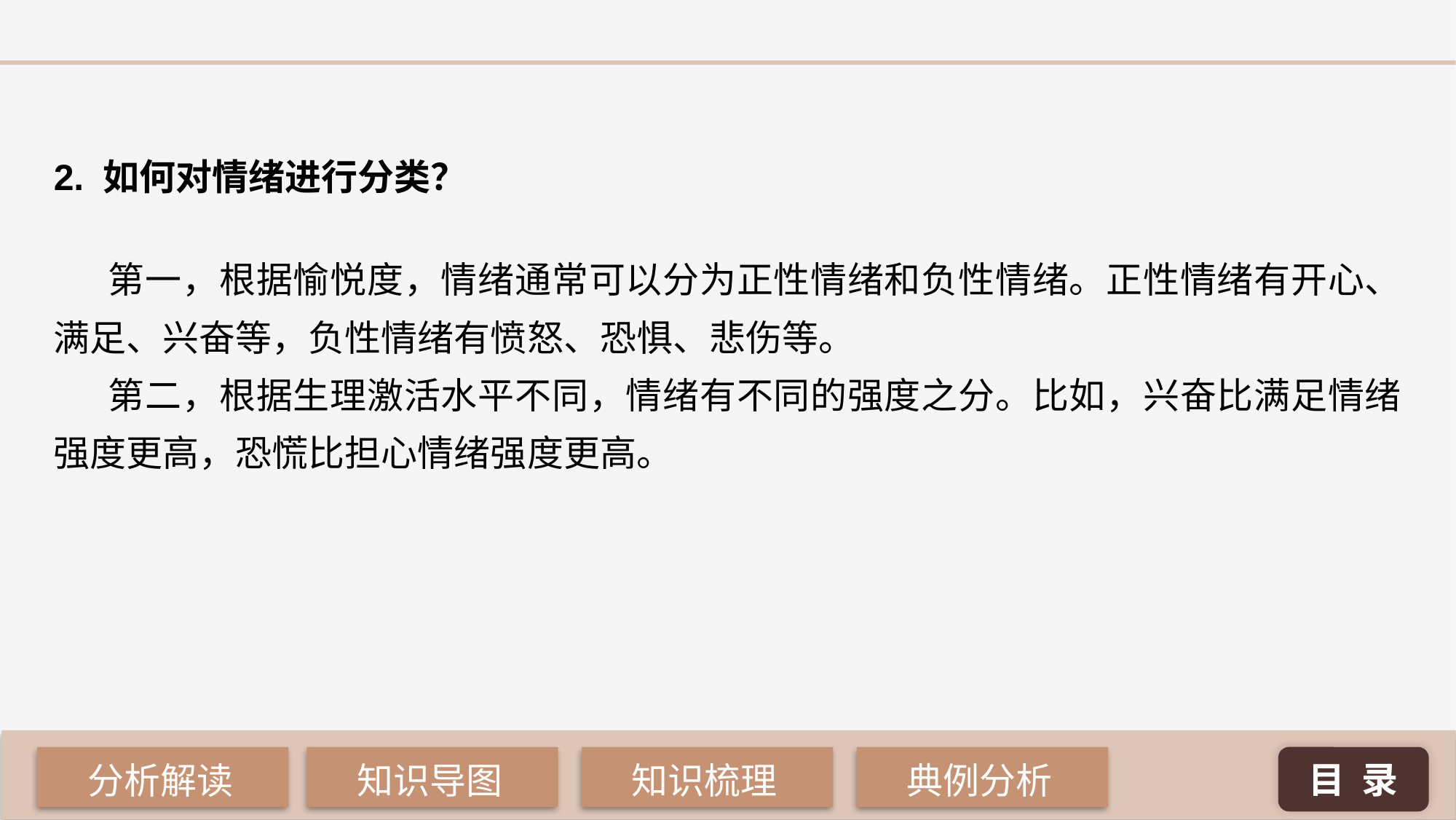

2. 如何对情绪进行分类？
第一，根据愉悦度，情绪通常可以分为正性情绪和负性情绪。正性情绪有开心、满足、兴奋等，负性情绪有愤怒、恐惧、悲伤等。
第二，根据生理激活水平不同，情绪有不同的强度之分。比如，兴奋比满足情绪强度更高，恐慌比担心情绪强度更高。